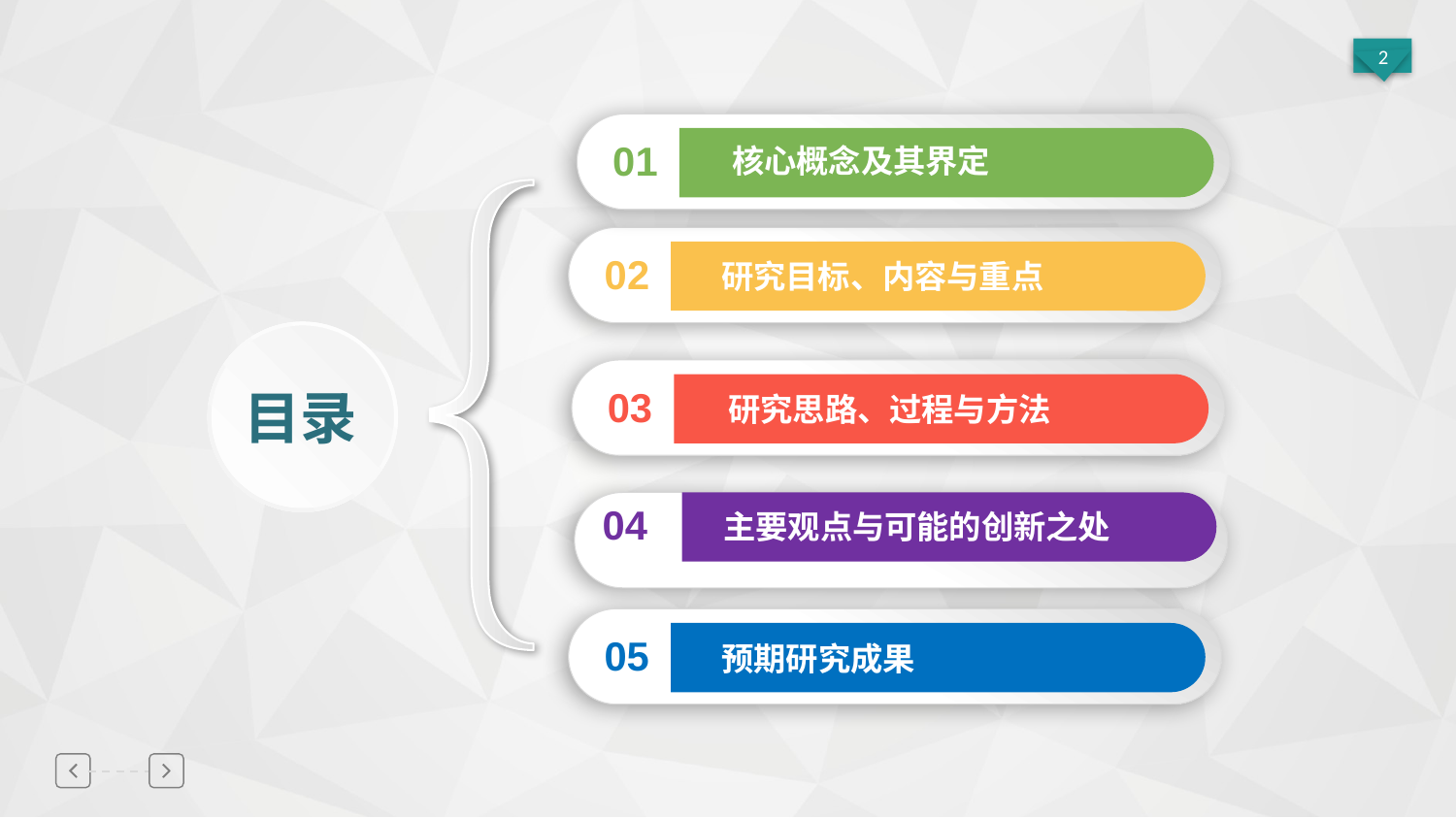

01
核心概念及其界定

02
研究目标、内容与重点

03
研究思路、过程与方法
目录

04
主要观点与可能的创新之处

05
预期研究成果